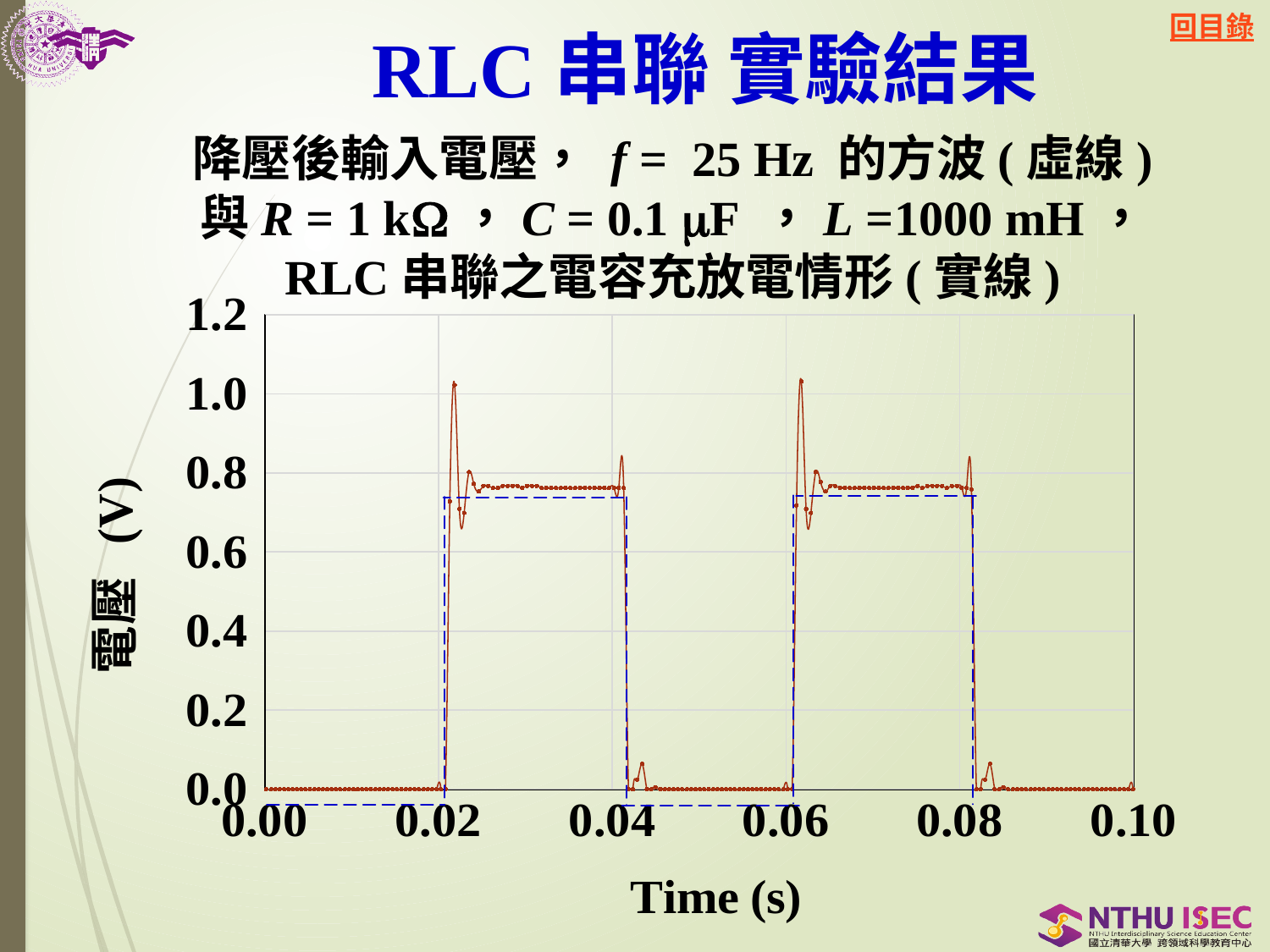

# RLC串聯 實驗結果
降壓後輸入電壓， f =  25 Hz 的方波(虛線)
與R = 1 kΩ，C = 0.1 μF ，L =1000 mH，
RLC串聯之電容充放電情形(實線)

### Chart

| Category |  |
|---|---|